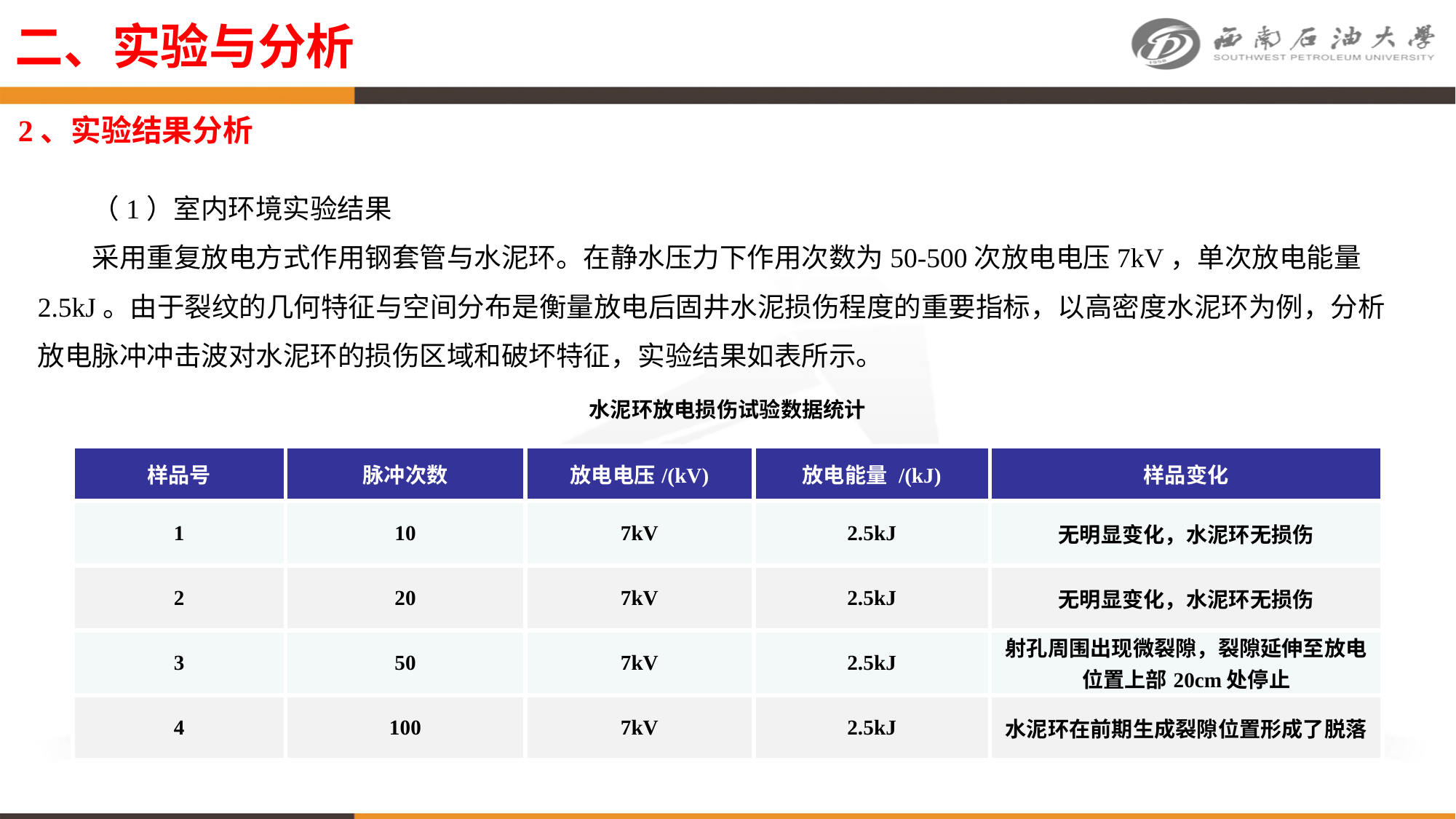

二、实验与分析
2、实验结果分析
（1）室内环境实验结果
采用重复放电方式作用钢套管与水泥环。在静水压力下作用次数为50-500次放电电压7kV，单次放电能量2.5kJ。由于裂纹的几何特征与空间分布是衡量放电后固井水泥损伤程度的重要指标，以高密度水泥环为例，分析放电脉冲冲击波对水泥环的损伤区域和破坏特征，实验结果如表所示。

水泥环放电损伤试验数据统计
| 样品号 | 脉冲次数 | 放电电压/(kV) | 放电能量 /(kJ) | 样品变化 |
| --- | --- | --- | --- | --- |
| 1 | 10 | 7kV | 2.5kJ | 无明显变化，水泥环无损伤 |
| 2 | 20 | 7kV | 2.5kJ | 无明显变化，水泥环无损伤 |
| 3 | 50 | 7kV | 2.5kJ | 射孔周围出现微裂隙，裂隙延伸至放电位置上部20cm处停止 |
| 4 | 100 | 7kV | 2.5kJ | 水泥环在前期生成裂隙位置形成了脱落 |